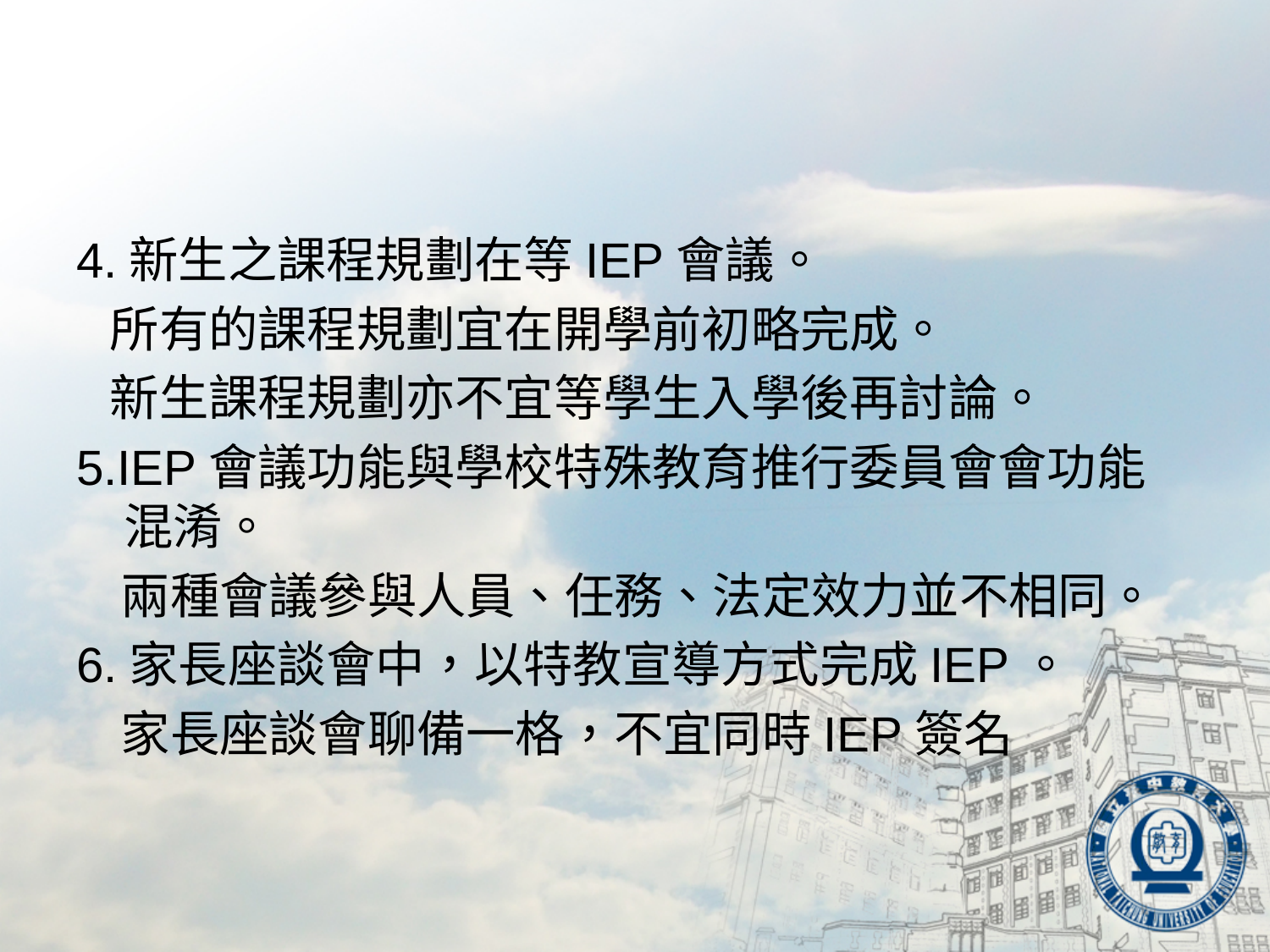

#
4.新生之課程規劃在等IEP會議。
  所有的課程規劃宜在開學前初略完成。
  新生課程規劃亦不宜等學生入學後再討論。
5.IEP會議功能與學校特殊教育推行委員會會功能混淆。
   兩種會議參與人員、任務、法定效力並不相同。
6.家長座談會中，以特教宣導方式完成IEP。
   家長座談會聊備一格，不宜同時IEP簽名